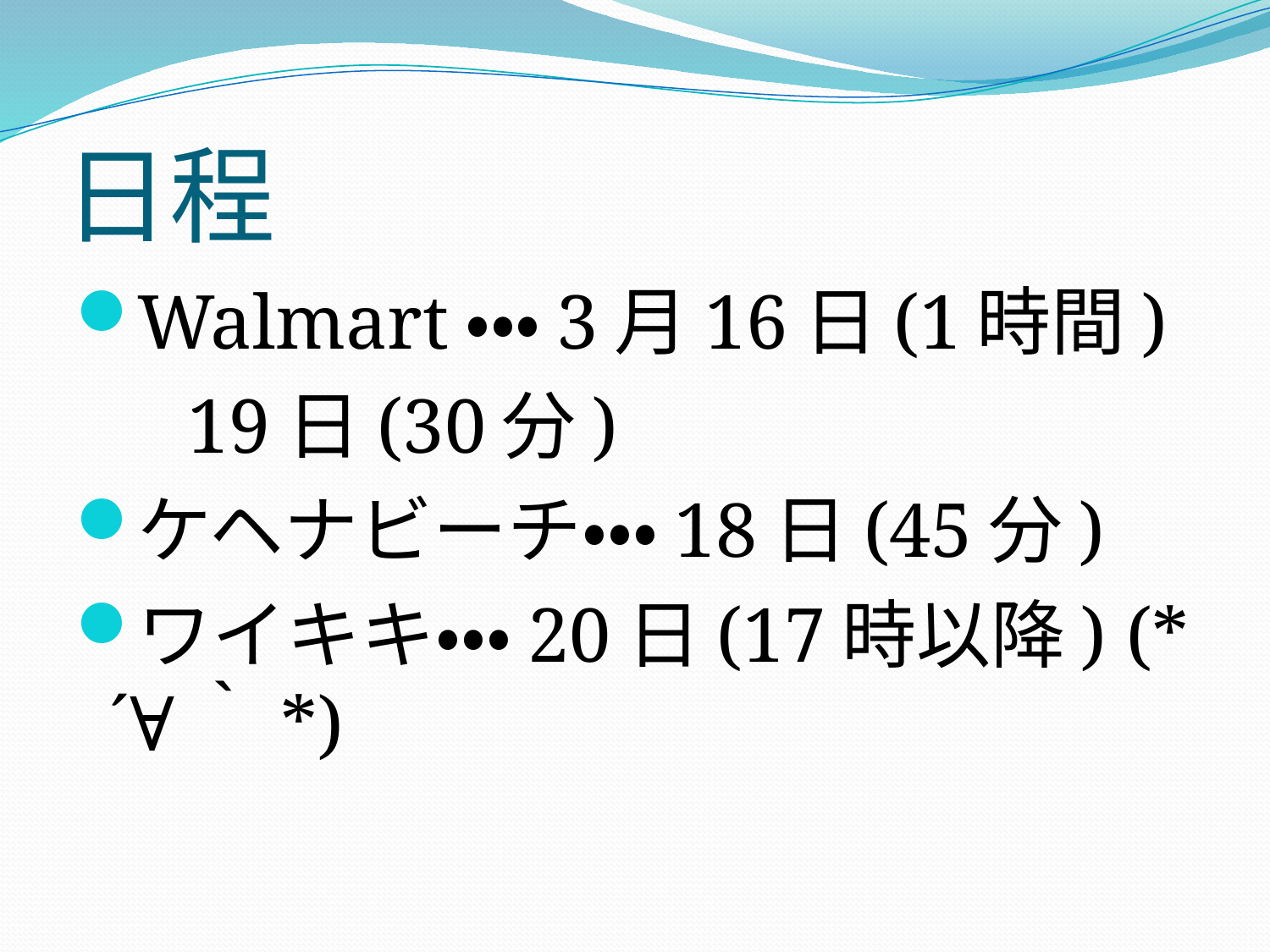

# 日程
Walmart・・・3月16日(1時間)
				19日(30分)
ケヘナビーチ・・・18日(45分)
ワイキキ・・・20日(17時以降) (*´∀｀*)